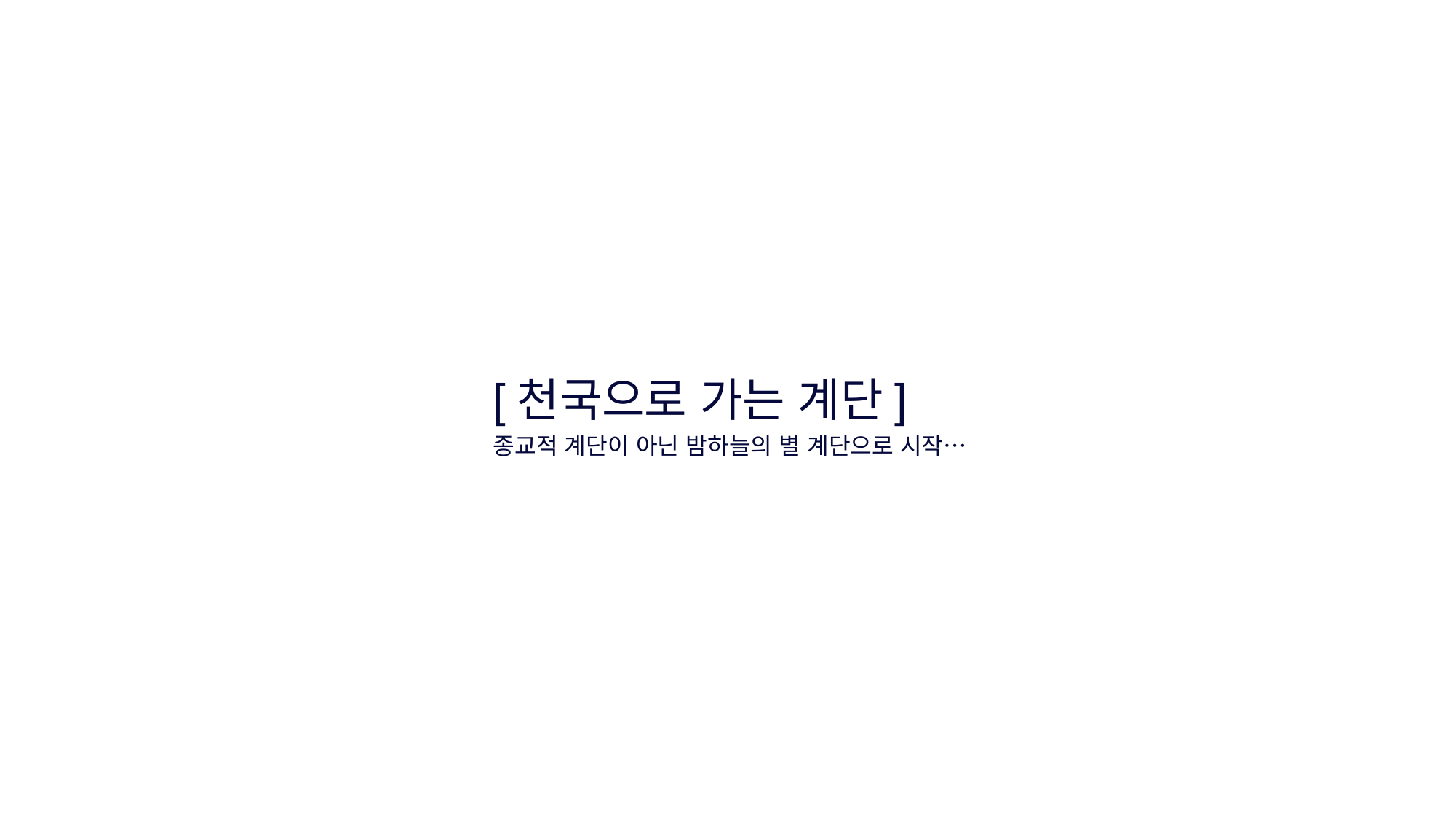

[천국으로 가는 계단]
종교적 계단이 아닌 밤하늘의 별 계단으로 시작…